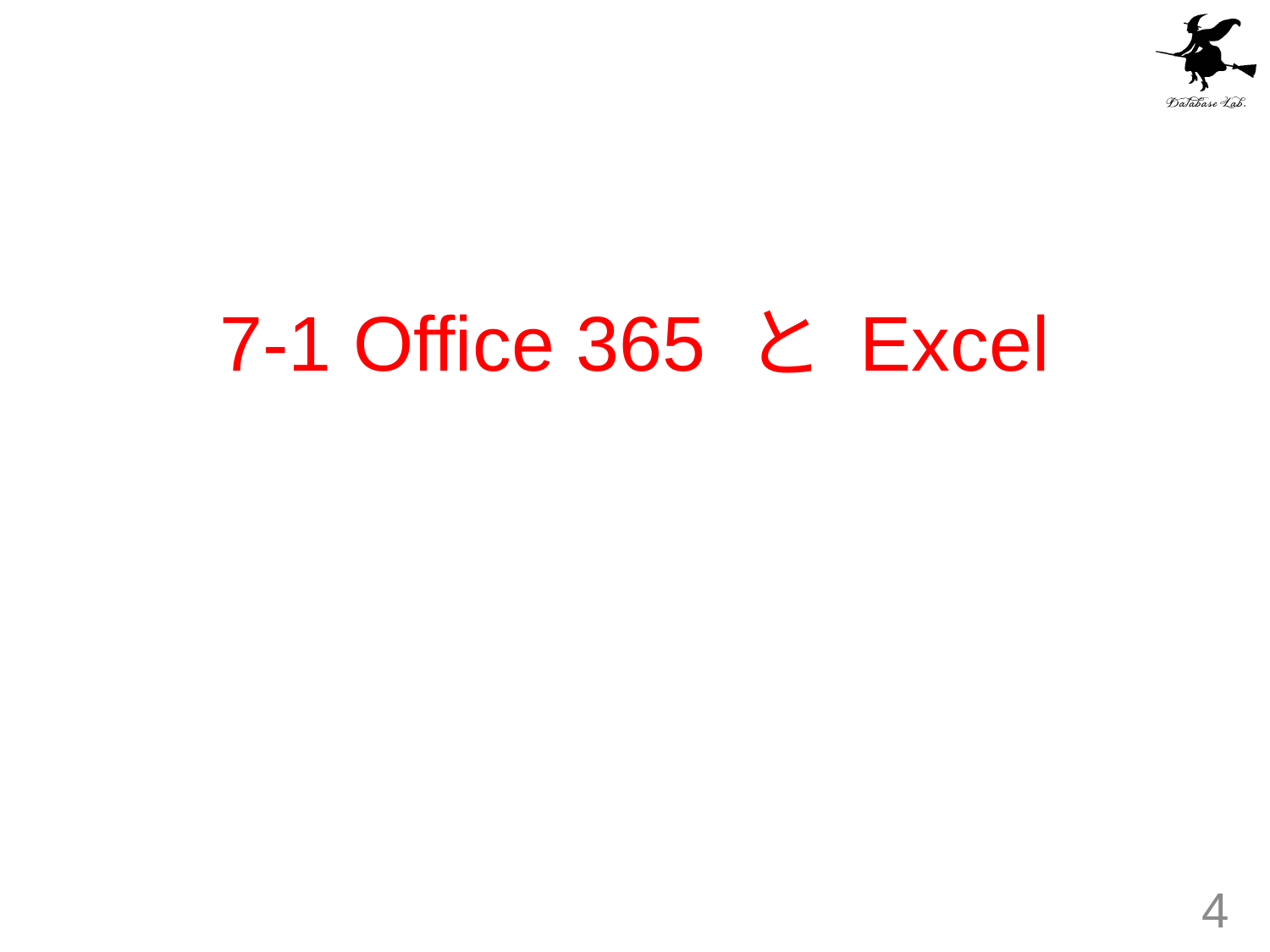

# 7-1 Office 365 と Excel

4